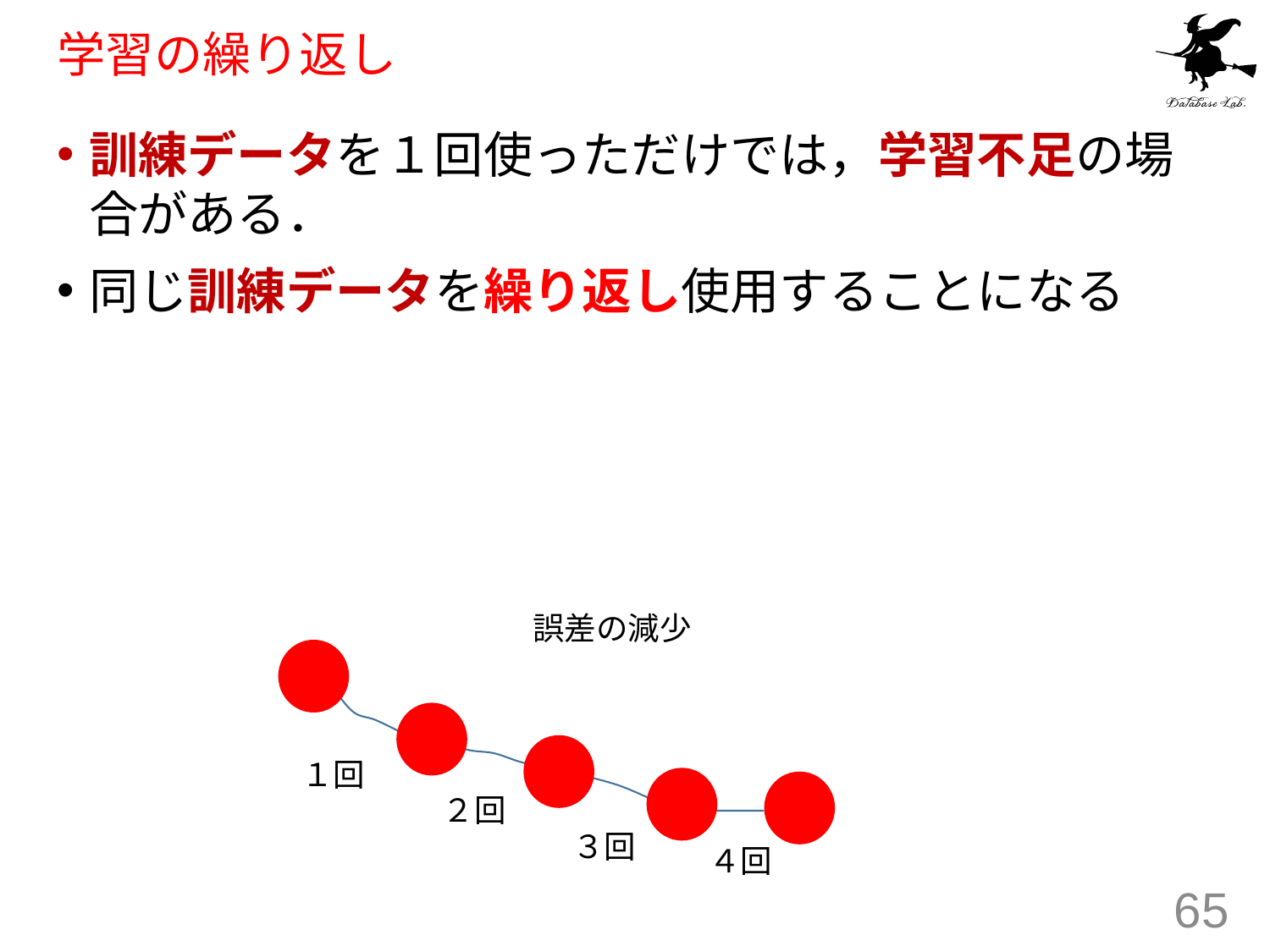

# 学習の繰り返し
訓練データを１回使っただけでは，学習不足の場合がある．
同じ訓練データを繰り返し使用することになる
誤差の減少

１回

２回
３回
４回
65